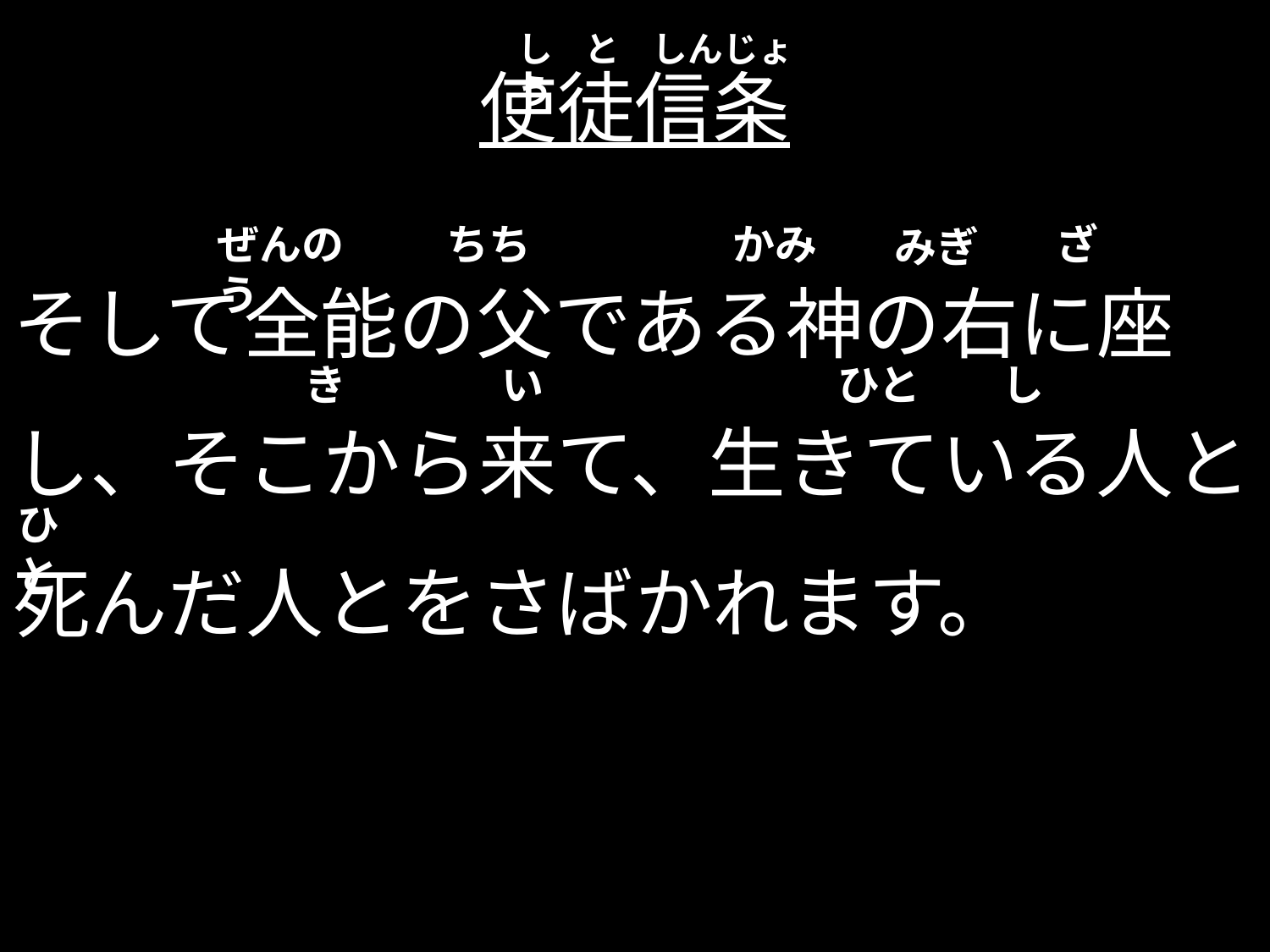

し    と    しんじょう
# 使徒信条
ぜんのう
ちち
かみ
ざ
みぎ
そして全能の父である神の右に座し、そこから来て、生きている人と死んだ人とをさばかれます。

き
い
ひと
し
ひと